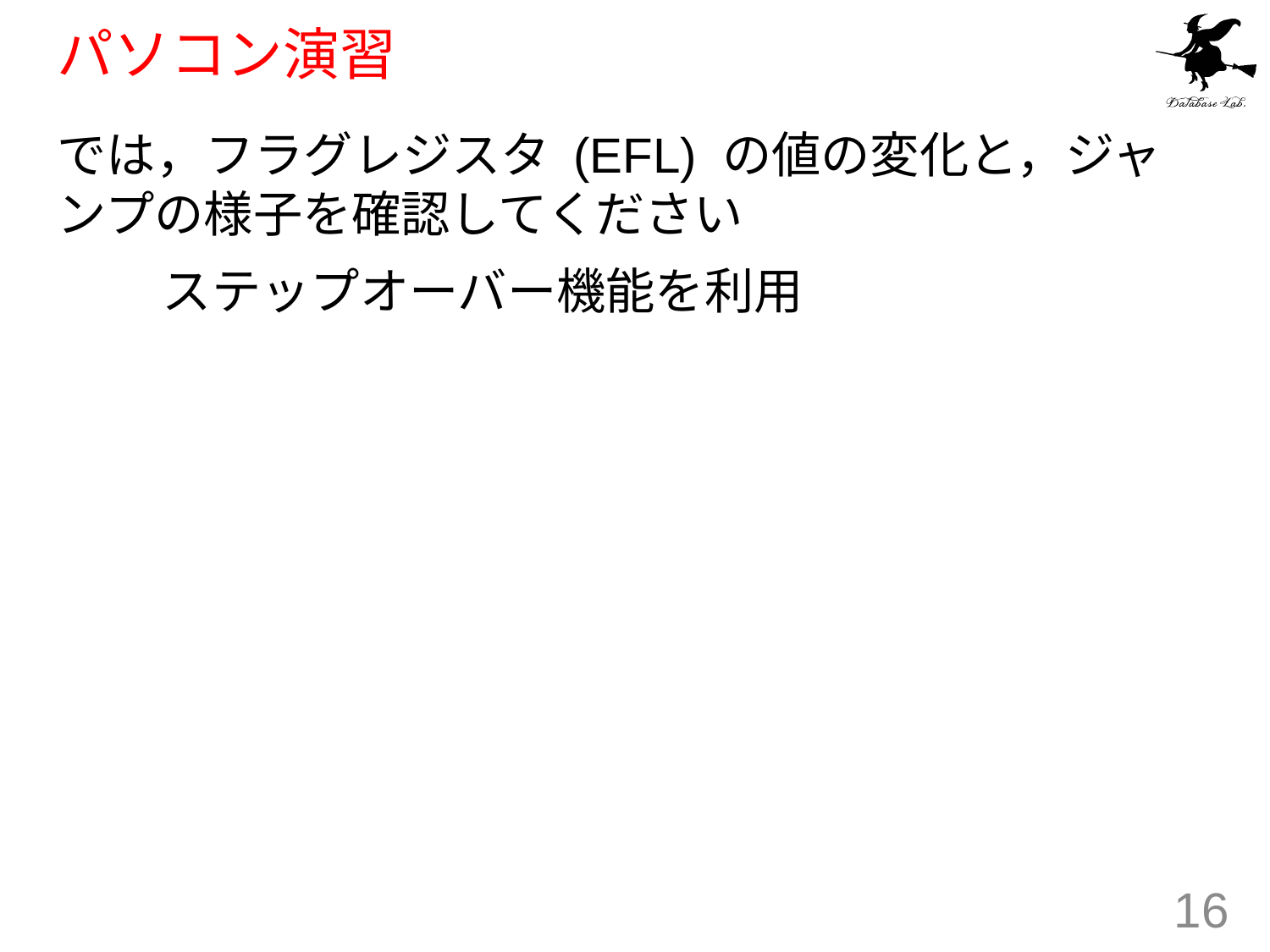

# パソコン演習
では，フラグレジスタ (EFL) の値の変化と，ジャンプの様子を確認してください
    　ステップオーバー機能を利用

16